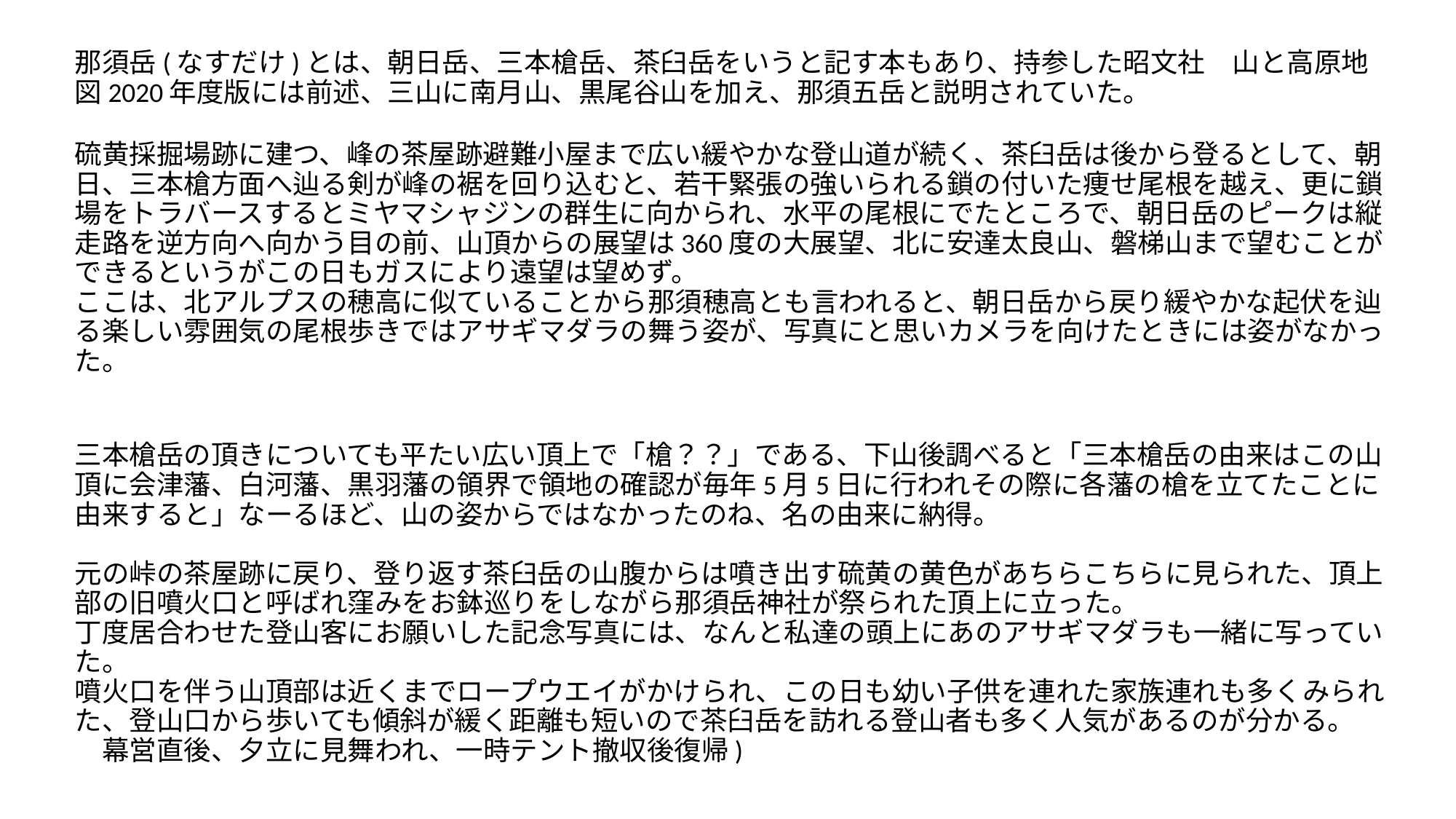

# 那須岳(なすだけ)とは、朝日岳、三本槍岳、茶臼岳をいうと記す本もあり、持参した昭文社　山と高原地図2020年度版には前述、三山に南月山、黒尾谷山を加え、那須五岳と説明されていた。
硫黄採掘場跡に建つ、峰の茶屋跡避難小屋まで広い緩やかな登山道が続く、茶臼岳は後から登るとして、朝日、三本槍方面へ辿る剣が峰の裾を回り込むと、若干緊張の強いられる鎖の付いた痩せ尾根を越え、更に鎖場をトラバースするとミヤマシャジンの群生に向かられ、水平の尾根にでたところで、朝日岳のピークは縦走路を逆方向へ向かう目の前、山頂からの展望は360度の大展望、北に安達太良山、磐梯山まで望むことができるというがこの日もガスにより遠望は望めず。
ここは、北アルプスの穂高に似ていることから那須穂高とも言われると、朝日岳から戻り緩やかな起伏を辿る楽しい雰囲気の尾根歩きではアサギマダラの舞う姿が、写真にと思いカメラを向けたときには姿がなかった。

三本槍岳の頂きについても平たい広い頂上で「槍？？」である、下山後調べると「三本槍岳の由来はこの山頂に会津藩、白河藩、黒羽藩の領界で領地の確認が毎年5月5日に行われその際に各藩の槍を立てたことに由来すると」なーるほど、山の姿からではなかったのね、名の由来に納得。

元の峠の茶屋跡に戻り、登り返す茶臼岳の山腹からは噴き出す硫黄の黄色があちらこちらに見られた、頂上部の旧噴火口と呼ばれ窪みをお鉢巡りをしながら那須岳神社が祭られた頂上に立った。
丁度居合わせた登山客にお願いした記念写真には、なんと私達の頭上にあのアサギマダラも一緒に写っていた。
噴火口を伴う山頂部は近くまでロープウエイがかけられ、この日も幼い子供を連れた家族連れも多くみられた、登山口から歩いても傾斜が緩く距離も短いので茶臼岳を訪れる登山者も多く人気があるのが分かる。
　幕営直後、夕立に見舞われ、一時テント撤収後復帰)